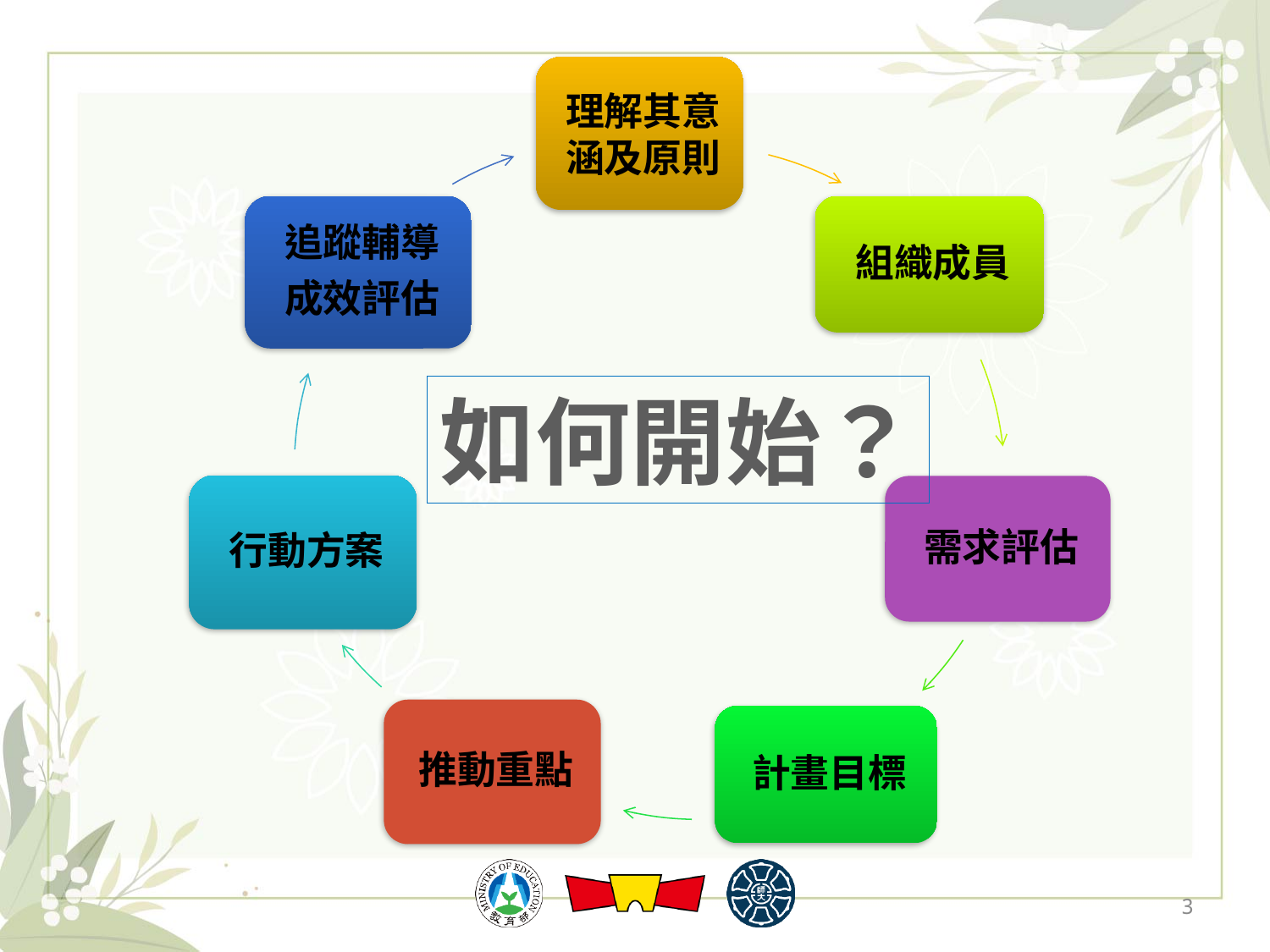

理解其意涵及原則
組織成員
需求評估
計畫目標
推動重點
行動方案
追蹤輔導
成效評估

如何開始？
3